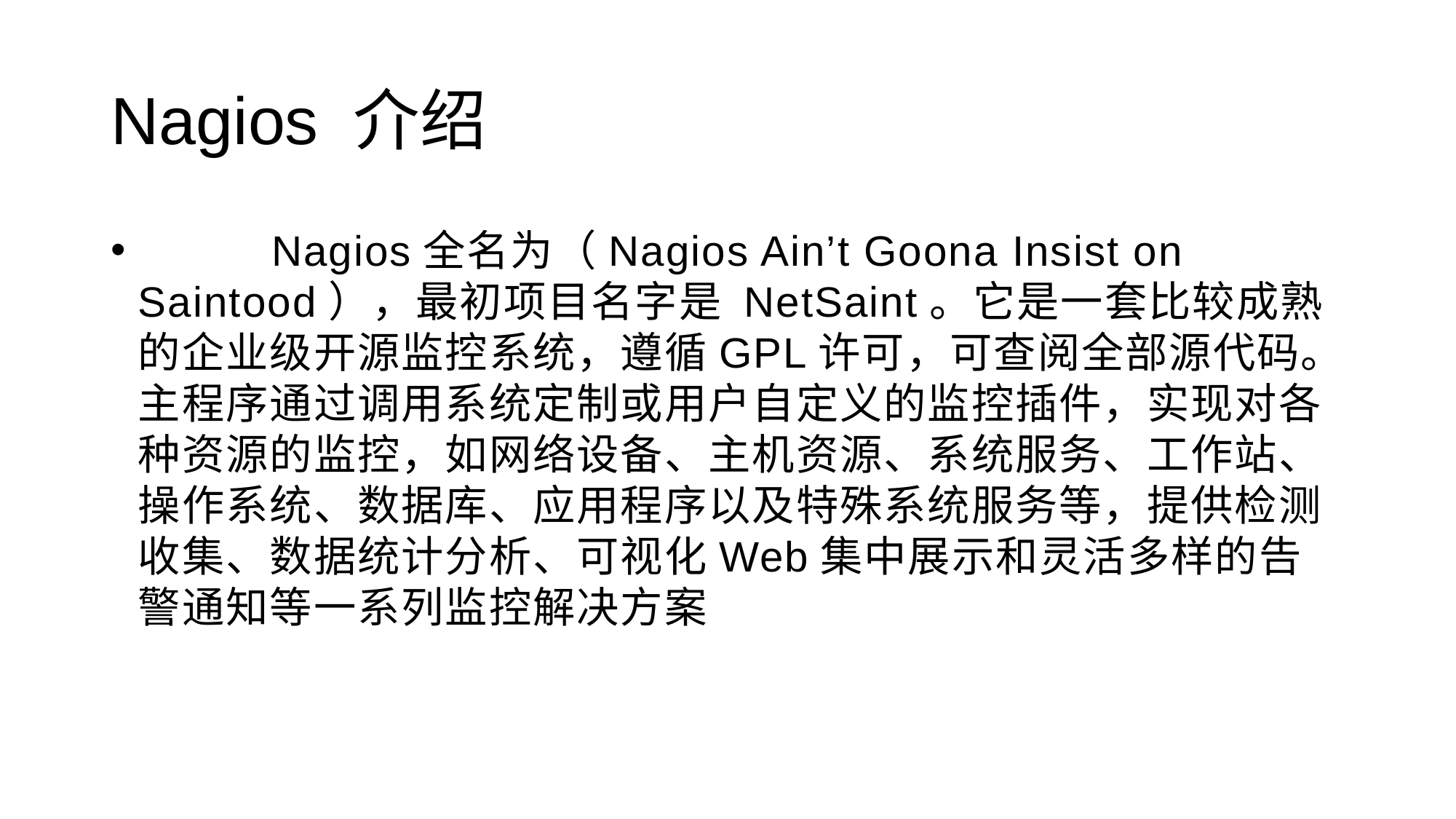

# Nagios 介绍
          Nagios全名为（Nagios Ain’t Goona Insist on Saintood），最初项目名字是 NetSaint。它是一套比较成熟的企业级开源监控系统，遵循GPL许可，可查阅全部源代码。主程序通过调用系统定制或用户自定义的监控插件，实现对各种资源的监控，如网络设备、主机资源、系统服务、工作站、操作系统、数据库、应用程序以及特殊系统服务等，提供检测收集、数据统计分析、可视化Web集中展示和灵活多样的告警通知等一系列监控解决方案